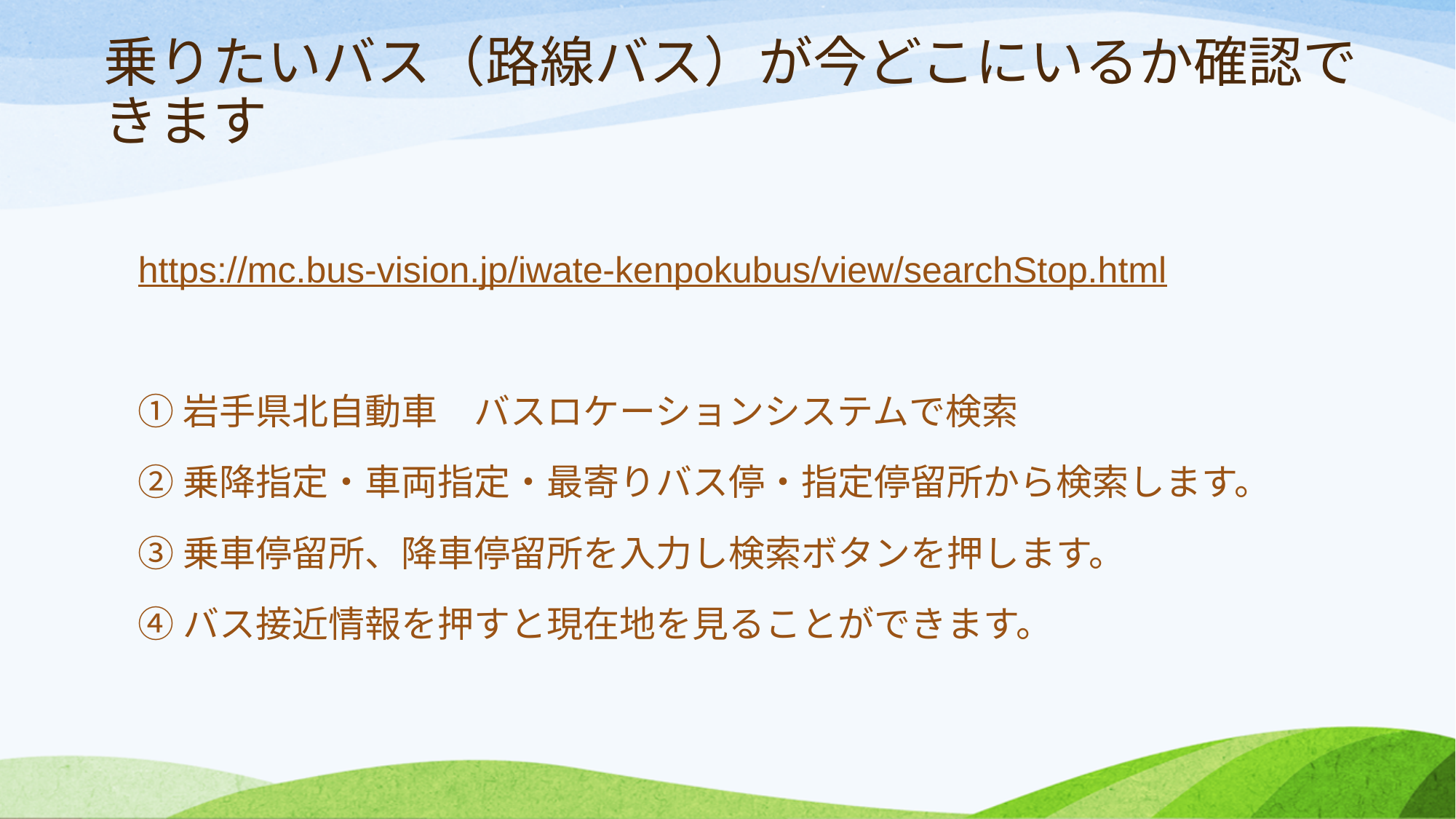

# 乗りたいバス（路線バス）が今どこにいるか確認できます
https://mc.bus-vision.jp/iwate-kenpokubus/view/searchStop.html

①岩手県北自動車　バスロケーションシステムで検索
②乗降指定・車両指定・最寄りバス停・指定停留所から検索します。
③乗車停留所、降車停留所を入力し検索ボタンを押します。
④バス接近情報を押すと現在地を見ることができます。